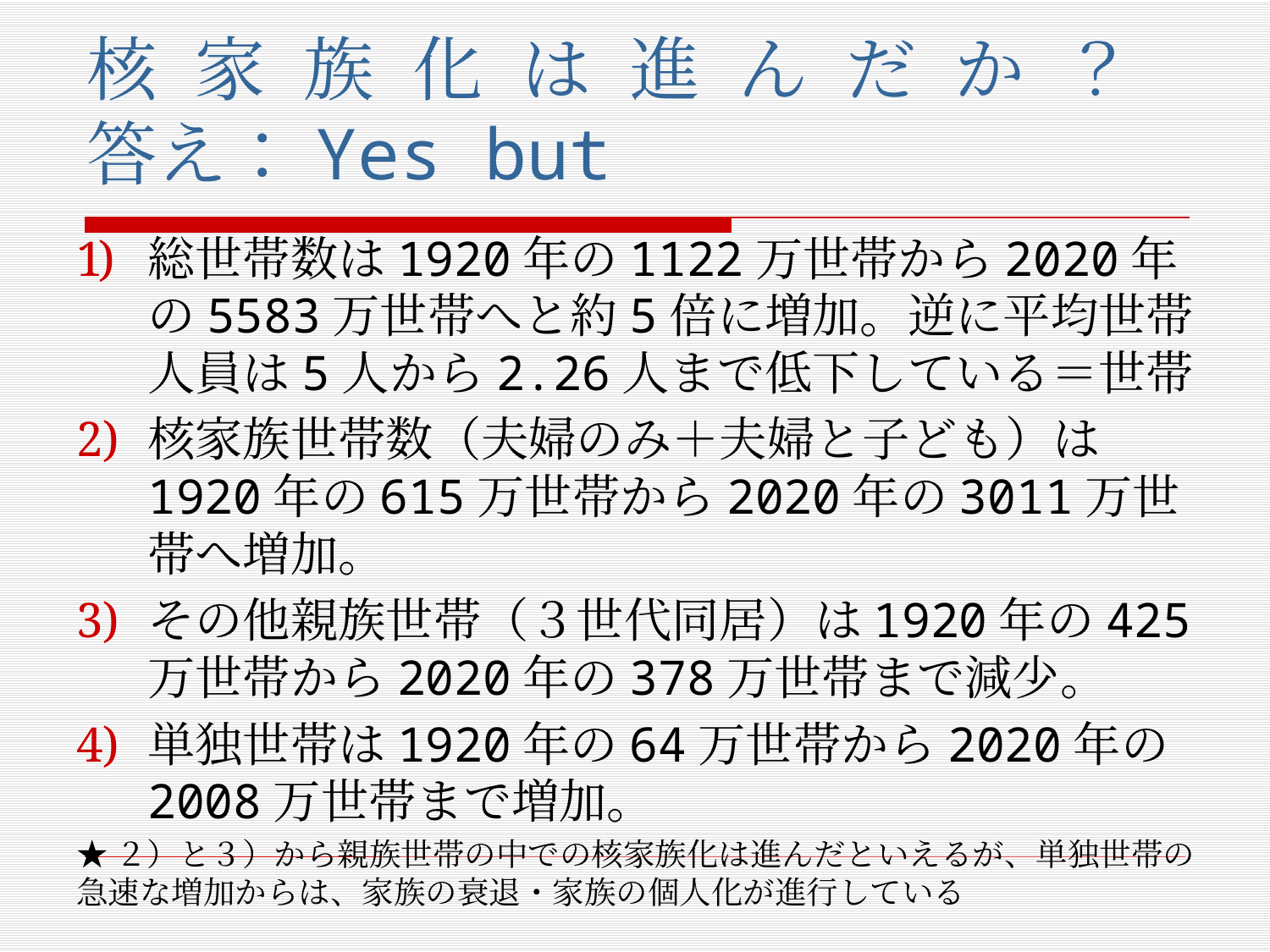

# 核家族化は進んだか？ 答え：Yes but
総世帯数は1920年の1122万世帯から2020年の5583万世帯へと約5倍に増加。逆に平均世帯人員は5人から2.26人まで低下している＝世帯
核家族世帯数（夫婦のみ＋夫婦と子ども）は1920年の615万世帯から2020年の3011万世帯へ増加。
その他親族世帯（３世代同居）は1920年の425万世帯から2020年の378万世帯まで減少。
単独世帯は1920年の64万世帯から2020年の2008万世帯まで増加。
★２）と３）から親族世帯の中での核家族化は進んだといえるが、単独世帯の急速な増加からは、家族の衰退・家族の個人化が進行している